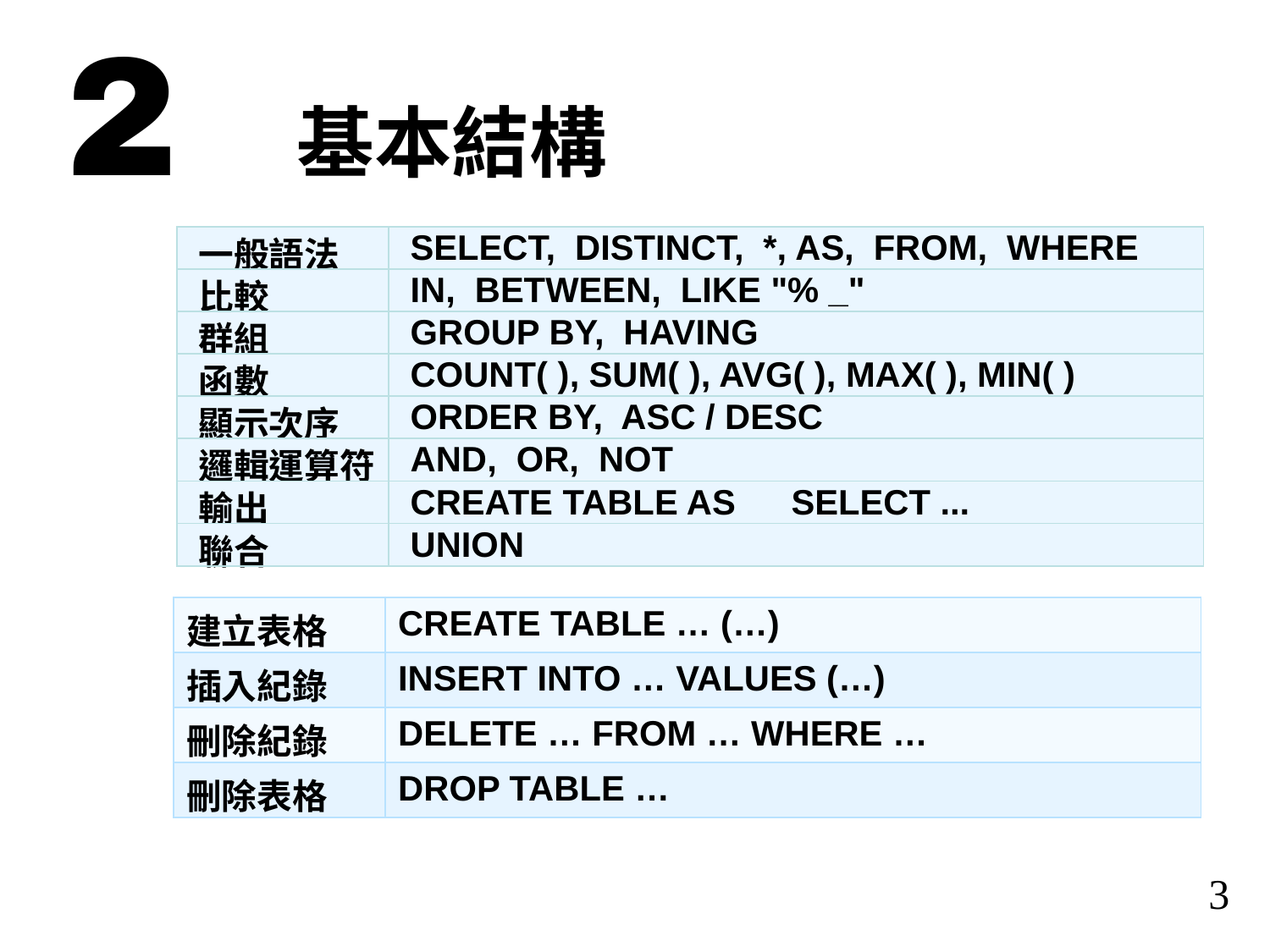

2
基本結構
| 一般語法 | SELECT, DISTINCT, \*, AS, FROM, WHERE |
| --- | --- |
| 比較 | IN, BETWEEN, LIKE "% \_" |
| 群組 | GROUP BY, HAVING |
| 函數 | COUNT( ), SUM( ), AVG( ), MAX( ), MIN( ) |
| 顯示次序 | ORDER BY, ASC / DESC |
| 邏輯運算符 | AND, OR, NOT |
| 輸出 | CREATE TABLE AS SELECT ... |
| 聯合 | UNION |
| 建立表格 | CREATE TABLE … (…) |
| --- | --- |
| 插入紀錄 | INSERT INTO … VALUES (…) |
| 刪除紀錄 | DELETE … FROM … WHERE … |
| 刪除表格 | DROP TABLE … |
3